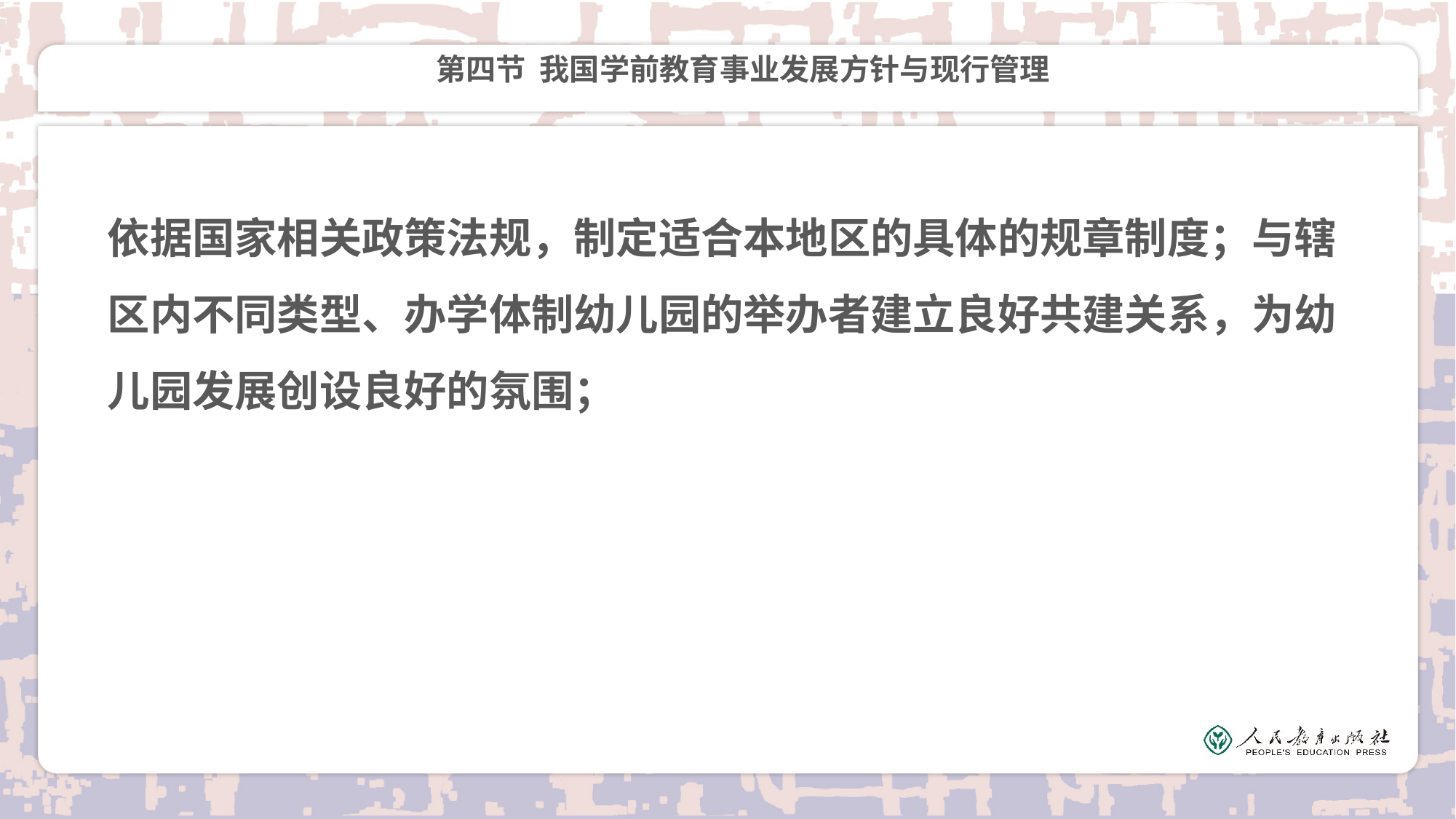

# 第四节  我国学前教育事业发展方针与现行管理
依据国家相关政策法规，制定适合本地区的具体的规章制度；与辖区内不同类型、办学体制幼儿园的举办者建立良好共建关系，为幼儿园发展创设良好的氛围；